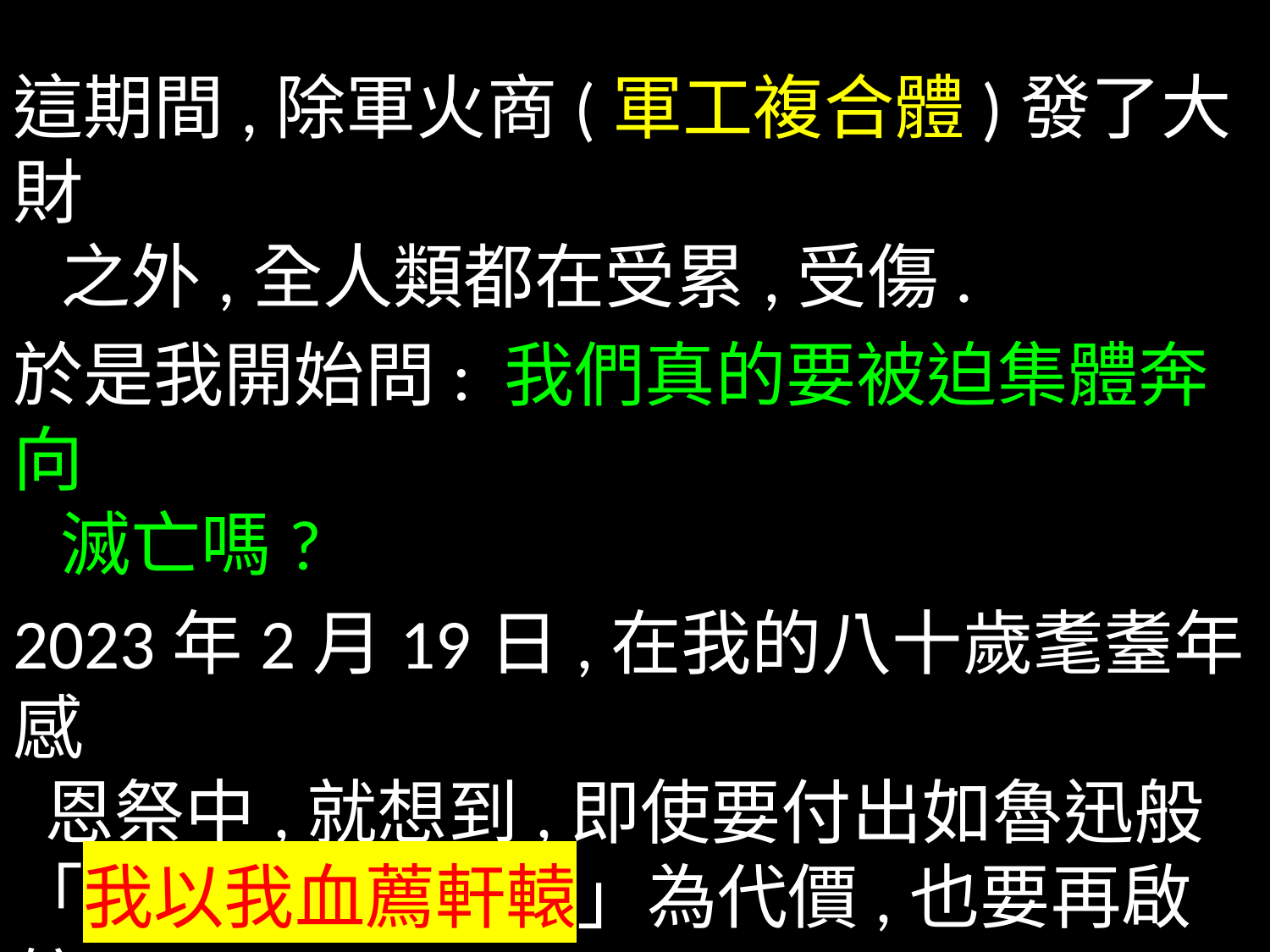

這期間,除軍火商(軍工複合體)發了大財
   之外,全人類都在受累,受傷.
於是我開始問: 我們真的要被迫集體奔向
   滅亡嗎?
2023年2月19日,在我的八十歲耄耋年感
  恩祭中,就想到,即使要付出如魯迅般
「我以我血薦軒轅」為代價,也要再啟航,
   為天國,為一個大同的世界而盡點棉力.